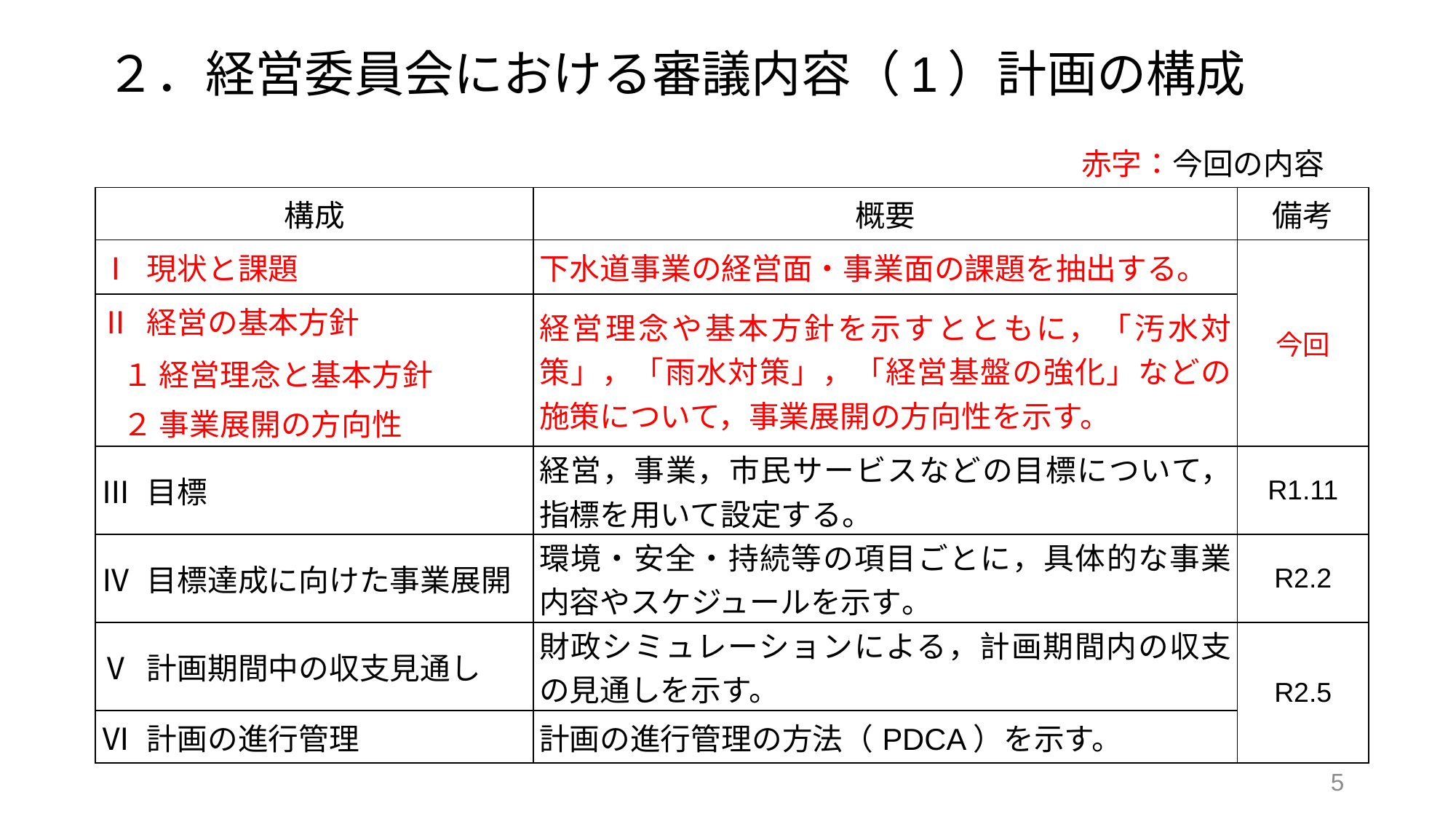

２．経営委員会における審議内容（1）計画の構成
赤字：今回の内容
| 構成 | 概要 | 備考 |
| --- | --- | --- |
| Ⅰ 現状と課題 | 下水道事業の経営面・事業面の課題を抽出する。 | 今回 |
| Ⅱ 経営の基本方針 | 経営理念や基本方針を示すとともに，「汚水対策」，「雨水対策」，「経営基盤の強化」などの施策について，事業展開の方向性を示す。 |  |
| １ 経営理念と基本方針 |  |  |
| ２ 事業展開の方向性 |  |  |
| Ⅲ 目標 | 経営，事業，市民サービスなどの目標について，指標を用いて設定する。 | R1.11 |
| Ⅳ 目標達成に向けた事業展開 | 環境・安全・持続等の項目ごとに，具体的な事業内容やスケジュールを示す。 | R2.2 |
| Ⅴ 計画期間中の収支見通し | 財政シミュレーションによる，計画期間内の収支の見通しを示す。 | R2.5 |
| Ⅵ 計画の進行管理 | 計画の進行管理の方法（PDCA）を示す。 |  |
5